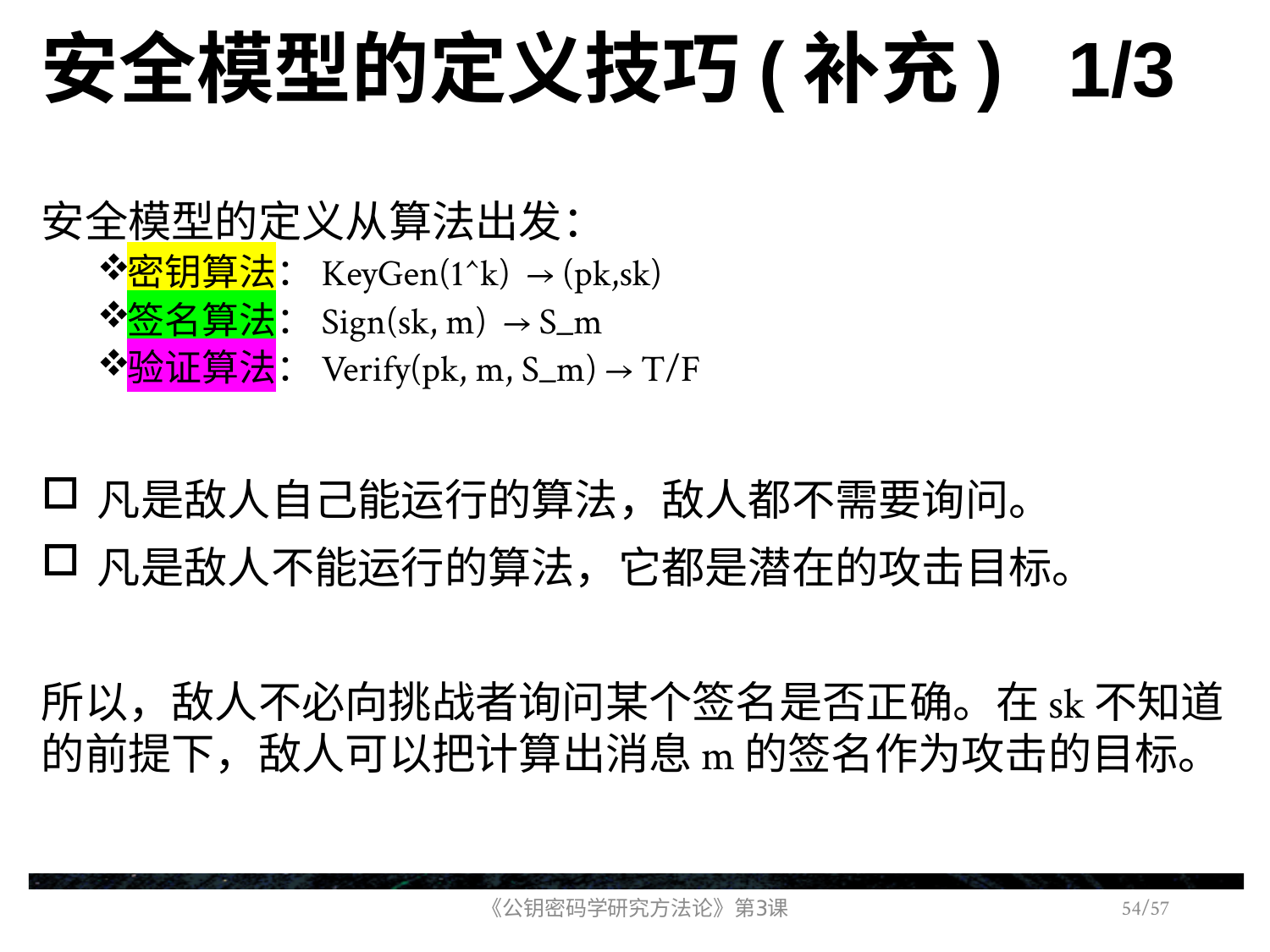

# 安全模型的定义技巧(补充)   1/3
安全模型的定义从算法出发：
密钥算法：KeyGen(1^k)  → (pk,sk)
签名算法：Sign(sk, m)  → S_m
验证算法：Verify(pk, m, S_m) → T/F

凡是敌人自己能运行的算法，敌人都不需要询问。
凡是敌人不能运行的算法，它都是潜在的攻击目标。

所以，敌人不必向挑战者询问某个签名是否正确。在sk不知道的前提下，敌人可以把计算出消息m的签名作为攻击的目标。
《公钥密码学研究方法论》第3课
54/57